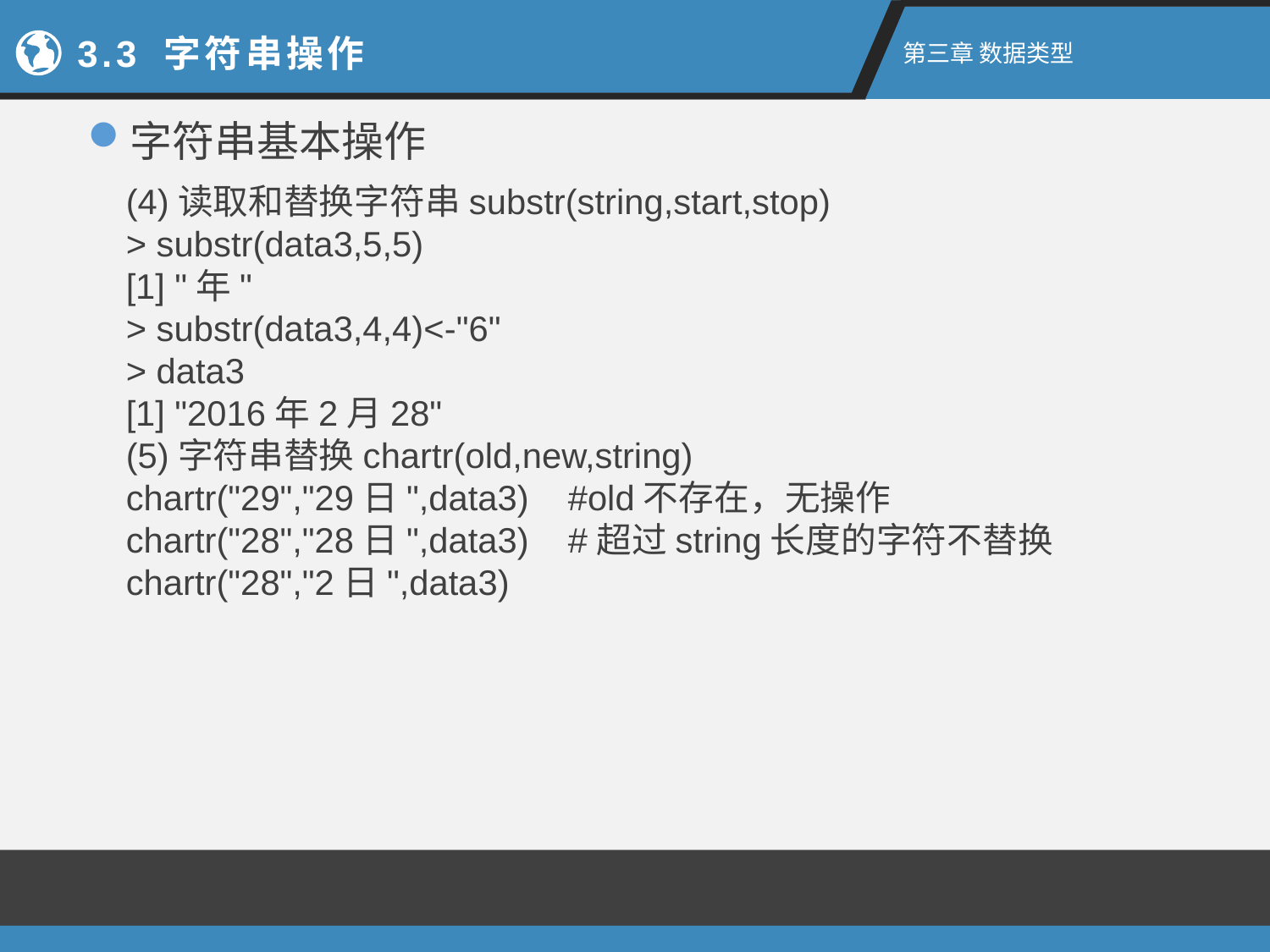

2.1新手上路
3.3 字符串操作

第二章 R语言入门
第三章 数据类型
字符串基本操作
(4)读取和替换字符串substr(string,start,stop)
> substr(data3,5,5)
[1] "年"
> substr(data3,4,4)<-"6"
> data3
[1] "2016年2月28"
(5)字符串替换chartr(old,new,string)
chartr("29","29日",data3)    #old不存在，无操作
chartr("28","28日",data3)    #超过string长度的字符不替换
chartr("28","2日",data3)